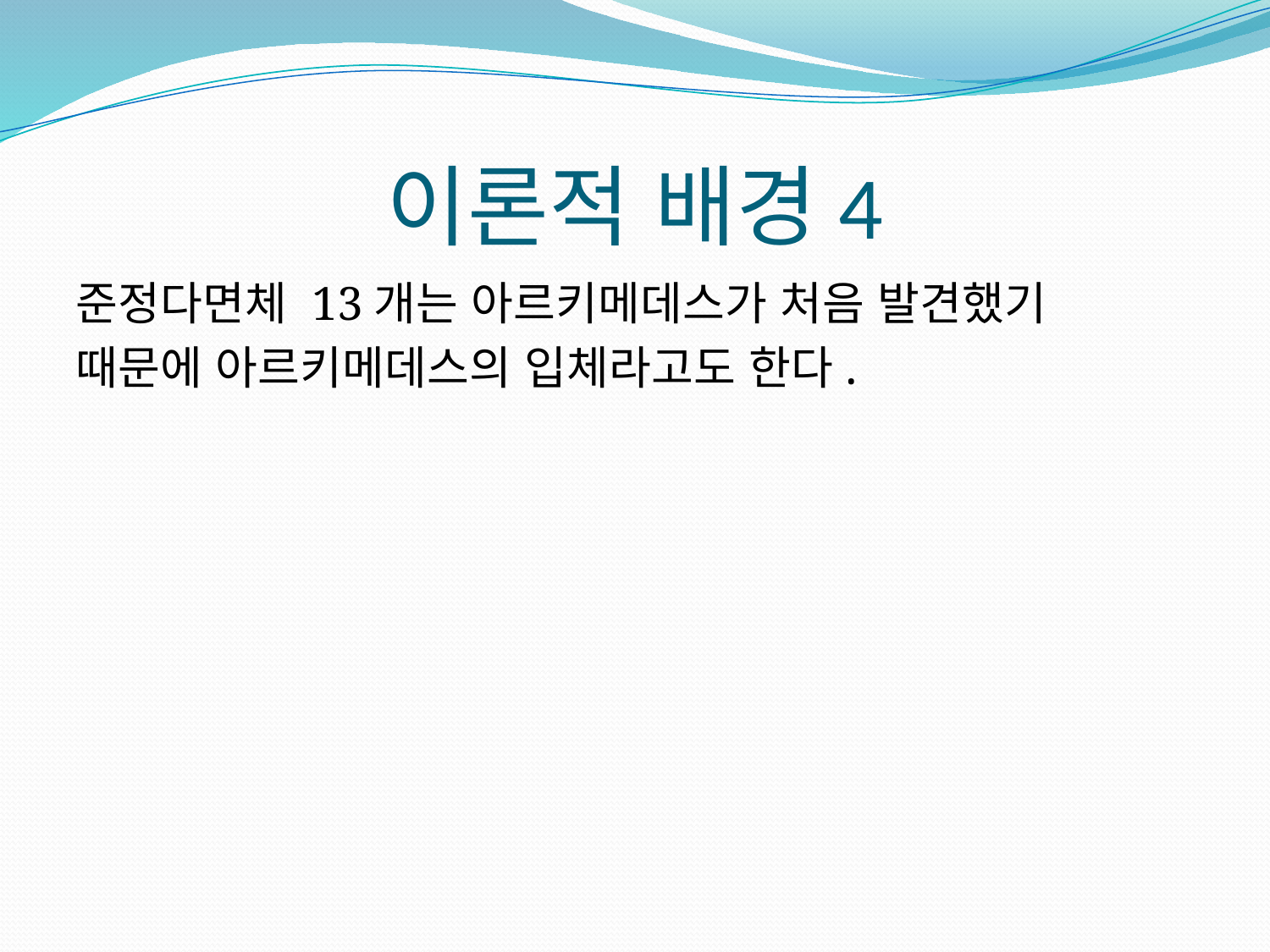

# 이론적 배경4
준정다면체 13개는 아르키메데스가 처음 발견했기
때문에 아르키메데스의 입체라고도 한다.